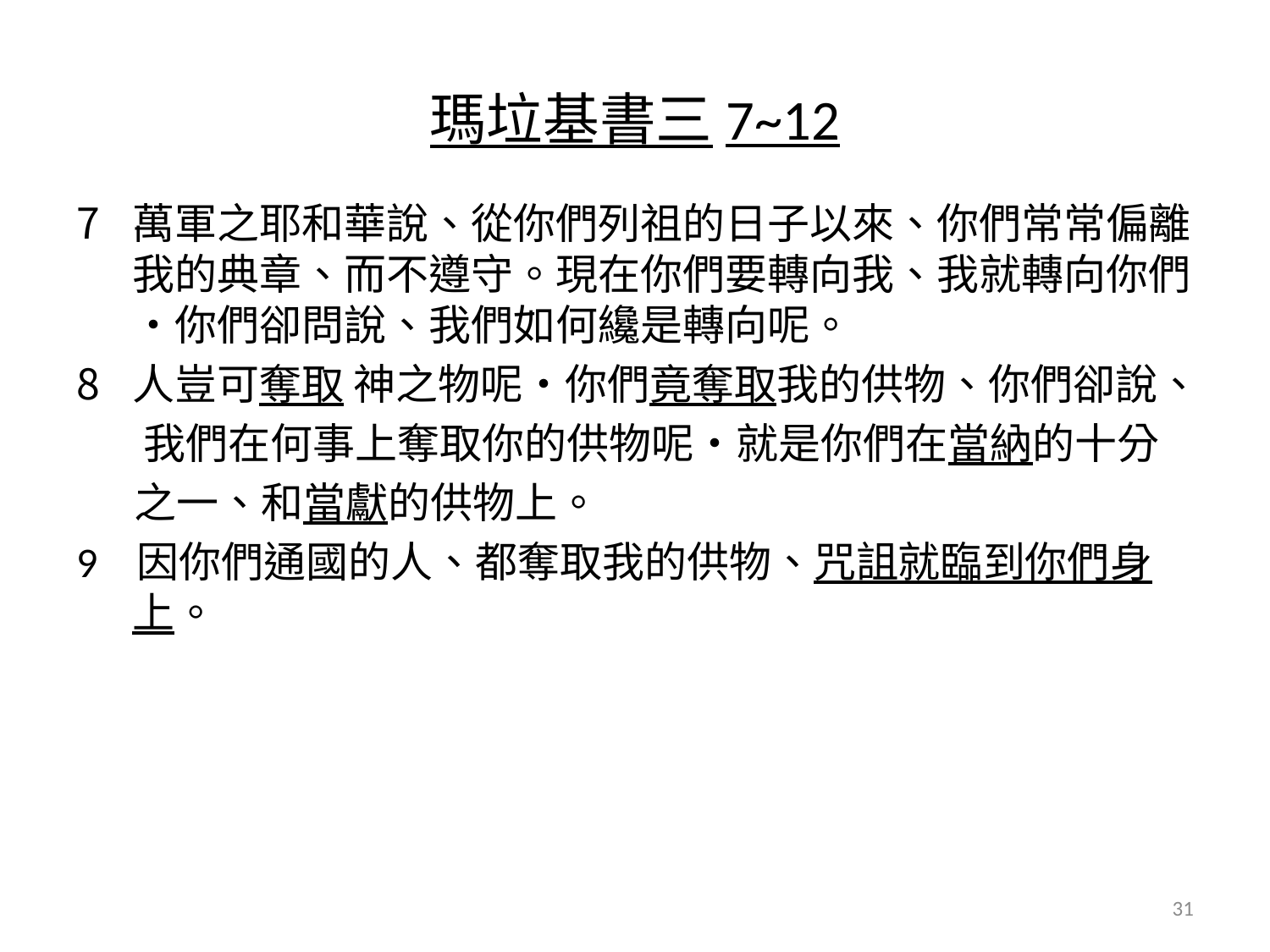

# 瑪垃基書三7~12
萬軍之耶和華說、從你們列祖的日子以來、你們常常偏離我的典章、而不遵守。現在你們要轉向我、我就轉向你們‧你們卻問說、我們如何纔是轉向呢。
人豈可奪取 神之物呢‧你們竟奪取我的供物、你們卻說、
      我們在何事上奪取你的供物呢‧就是你們在當納的十分
     之一、和當獻的供物上。
9   因你們通國的人、都奪取我的供物、咒詛就臨到你們身上。

31